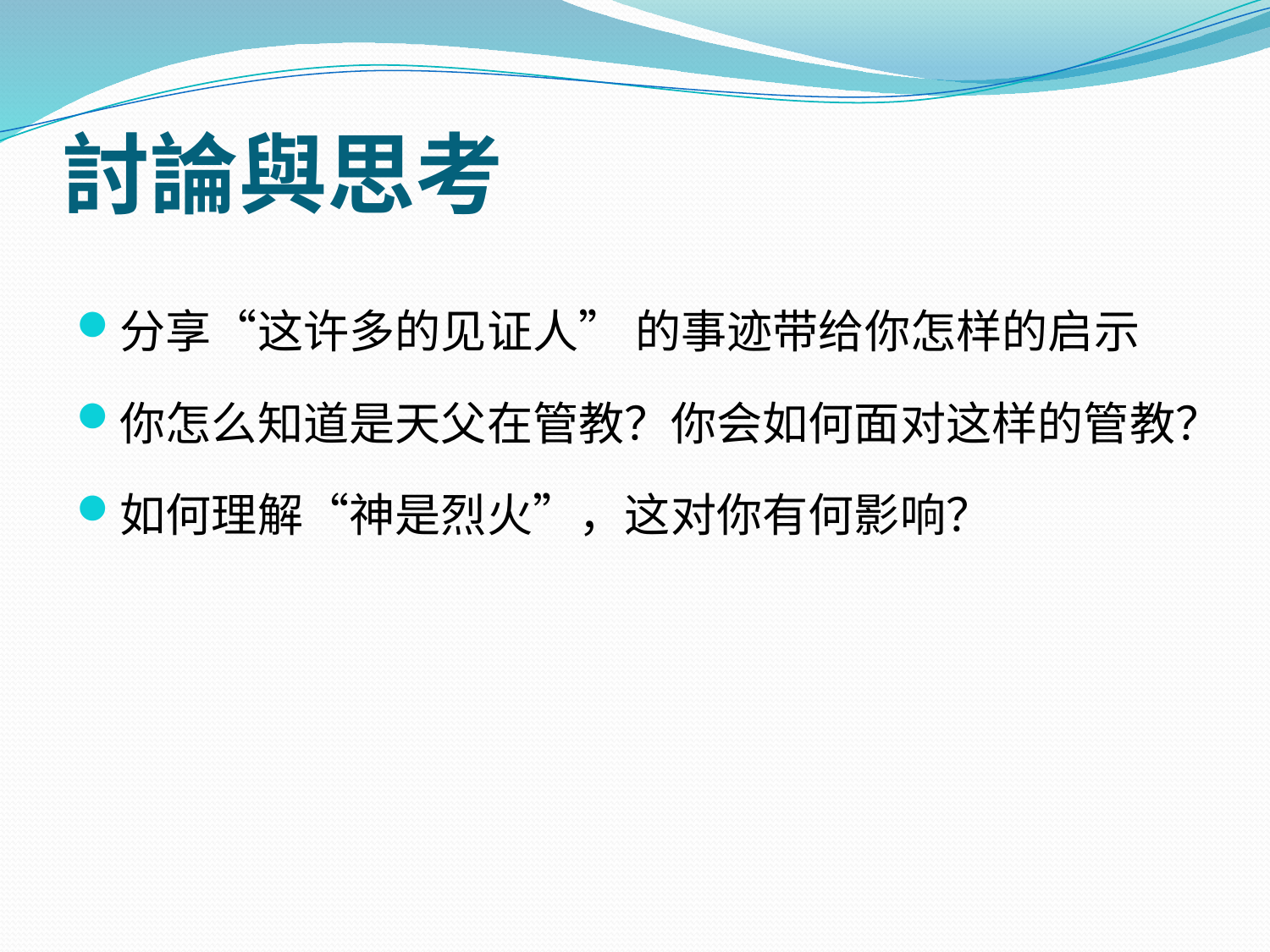

# 討論與思考
分享“这许多的见证人” 的事迹带给你怎样的启示
你怎么知道是天父在管教？你会如何面对这样的管教？
如何理解“神是烈火”，这对你有何影响？